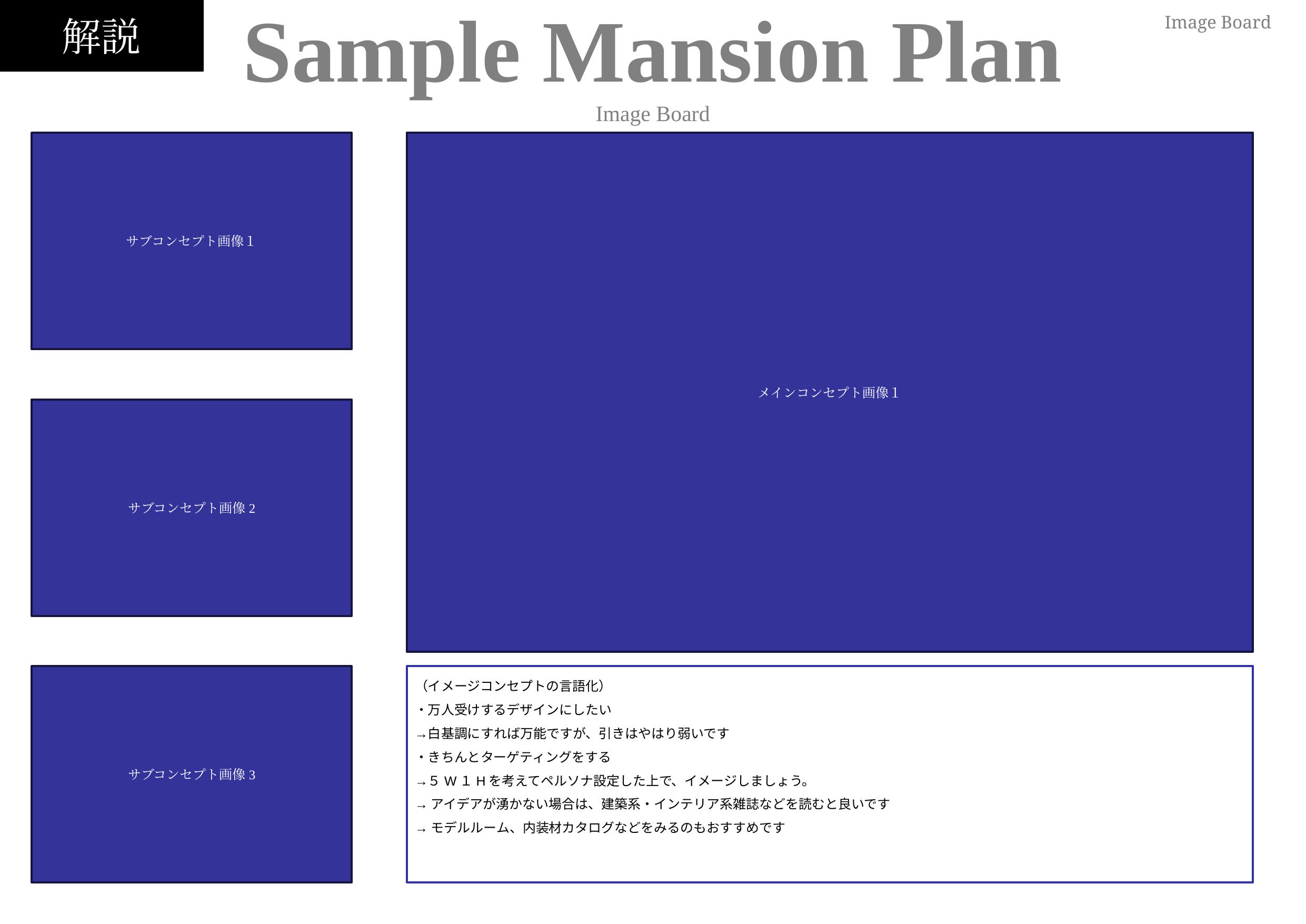

解説
Sample Mansion Plan
Image Board
Image Board
サブコンセプト画像１
メインコンセプト画像１
サブコンセプト画像2
サブコンセプト画像3
（イメージコンセプトの言語化）
・万人受けするデザインにしたい
→白基調にすれば万能ですが、引きはやはり弱いです
・きちんとターゲティングをする
→５W１Hを考えてペルソナ設定した上で、イメージしましょう。
→アイデアが湧かない場合は、建築系・インテリア系雑誌などを読むと良いです
→モデルルーム、内装材カタログなどをみるのもおすすめです